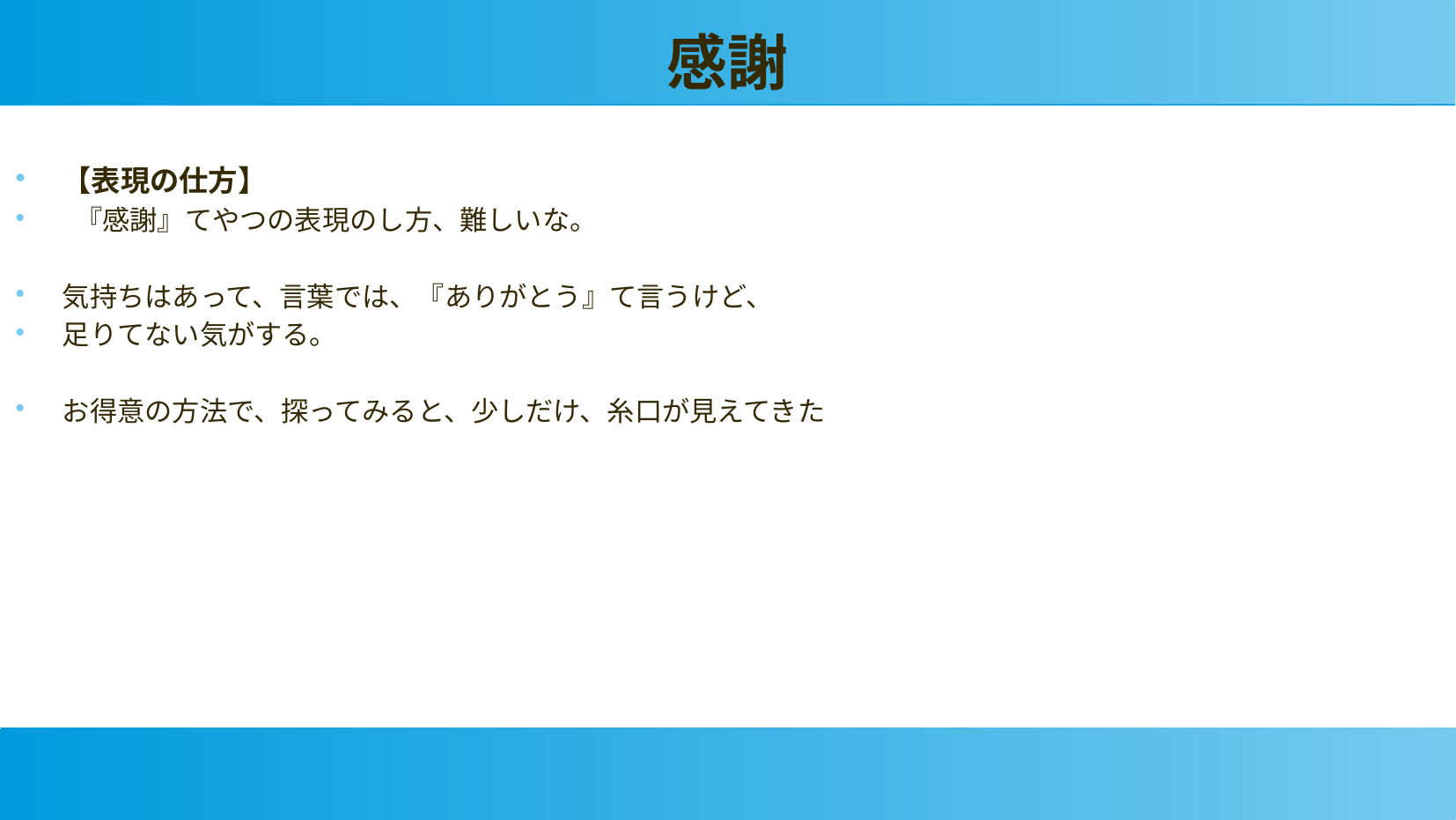

感謝

【表現の仕方】
 『感謝』てやつの表現のし方、難しいな。

気持ちはあって、言葉では、『ありがとう』て言うけど、
足りてない気がする。

お得意の方法で、探ってみると、少しだけ、糸口が見えてきた